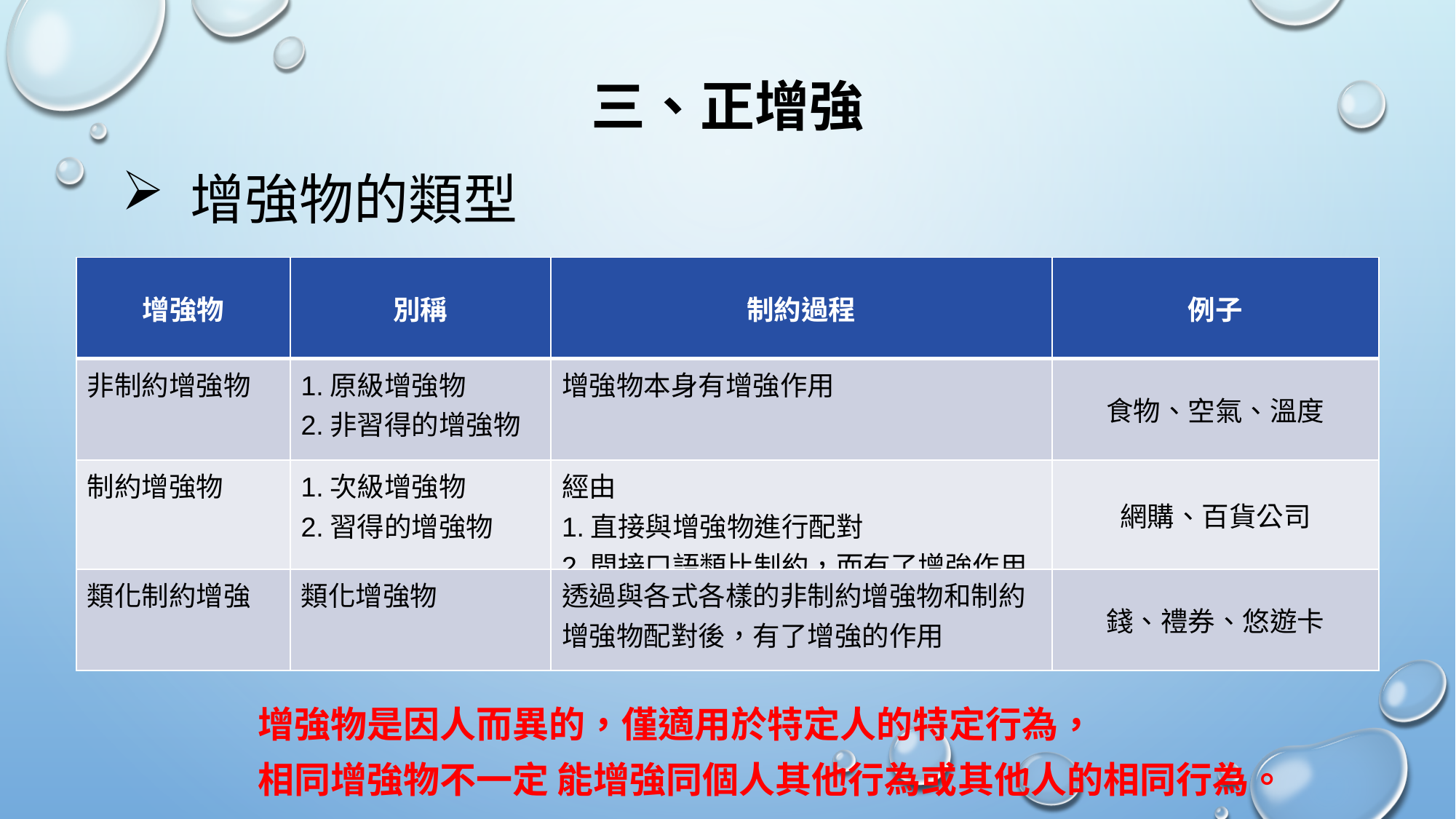

三、正增強
增強物的類型
| 增強物 | 別稱 | 制約過程 | 例子 |
| --- | --- | --- | --- |
| 非制約增強物 | 1.原級增強物 2.非習得的增強物 | 增強物本身有增強作用 | 食物、空氣、溫度 |
| 制約增強物 | 1.次級增強物 2.習得的增強物 | 經由 1.直接與增強物進行配對 2.間接口語類比制約，而有了增強作用 | 網購、百貨公司 |
| 類化制約增強 | 類化增強物 | 透過與各式各樣的非制約增強物和制約 增強物配對後，有了增強的作用 | 錢、禮券、悠遊卡 |
增強物是因人而異的，僅適用於特定人的特定行為，
相同增強物不一定 能增強同個人其他行為或其他人的相同行為。